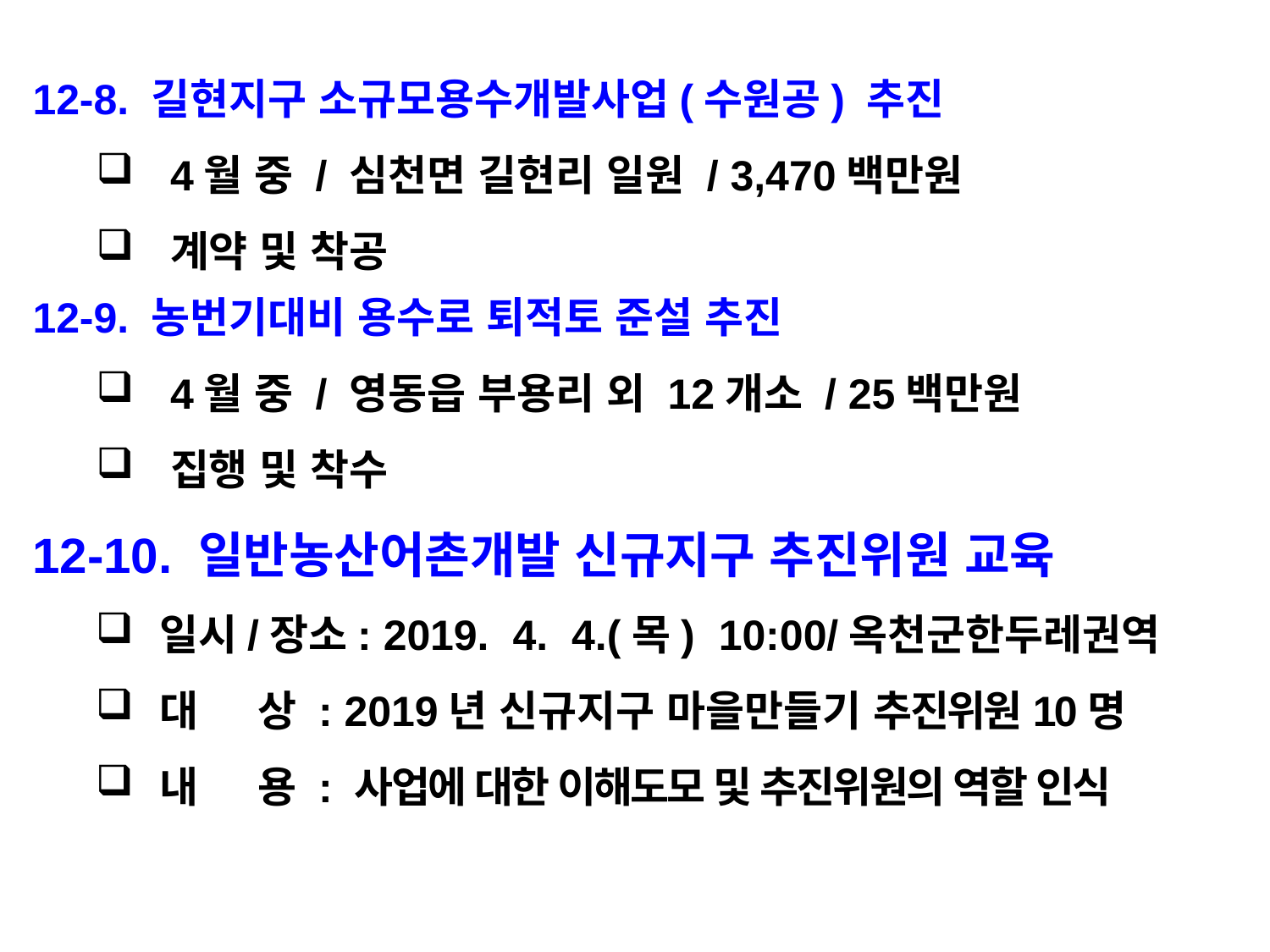

12-8. 길현지구 소규모용수개발사업(수원공) 추진
4월 중 / 심천면 길현리 일원 / 3,470백만원
계약 및 착공

12-9. 농번기대비 용수로 퇴적토 준설 추진
4월 중 / 영동읍 부용리 외 12개소 / 25백만원
집행 및 착수
12-10. 일반농산어촌개발 신규지구 추진위원 교육
일시/장소: 2019.  4.  4.(목)  10:00/옥천군한두레권역
대     상 : 2019년 신규지구 마을만들기 추진위원10명
내     용 : 사업에 대한 이해도모 및 추진위원의 역할 인식